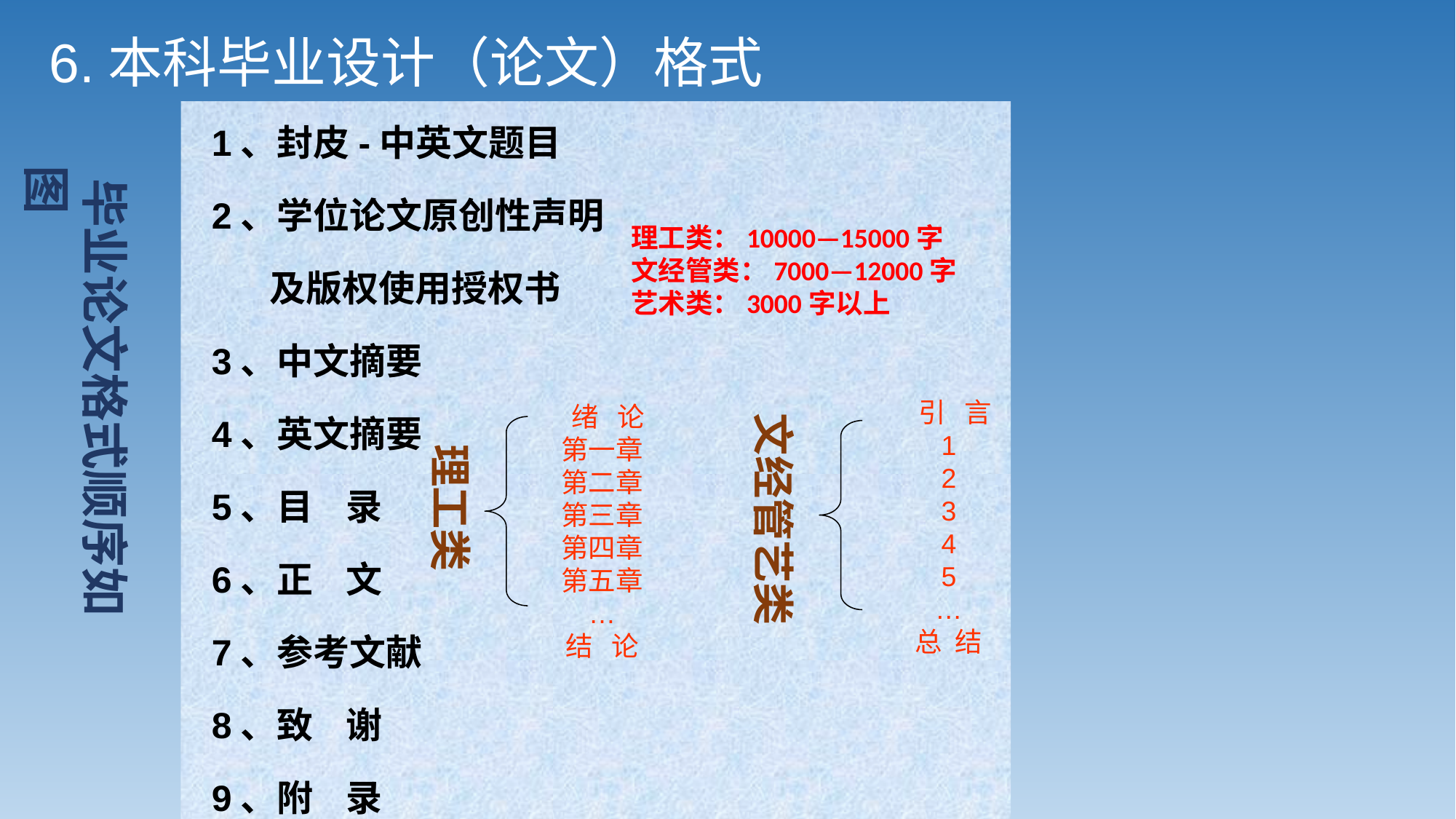

6.本科毕业设计（论文）格式
1、封皮-中英文题目
2、学位论文原创性声明
      及版权使用授权书
3、中文摘要
4、英文摘要
5、目    录
6、正    文
7、参考文献
8、致    谢
9、附    录

 毕业论文格式顺序如图
理工类：10000—15000字
文经管类：7000—12000字
艺术类：3000字以上
 引   言
1
2
3
4
5
…
总  结
 绪   论
第一章
第二章
第三章
第四章
第五章
…
结   论
文经管艺类
理工类